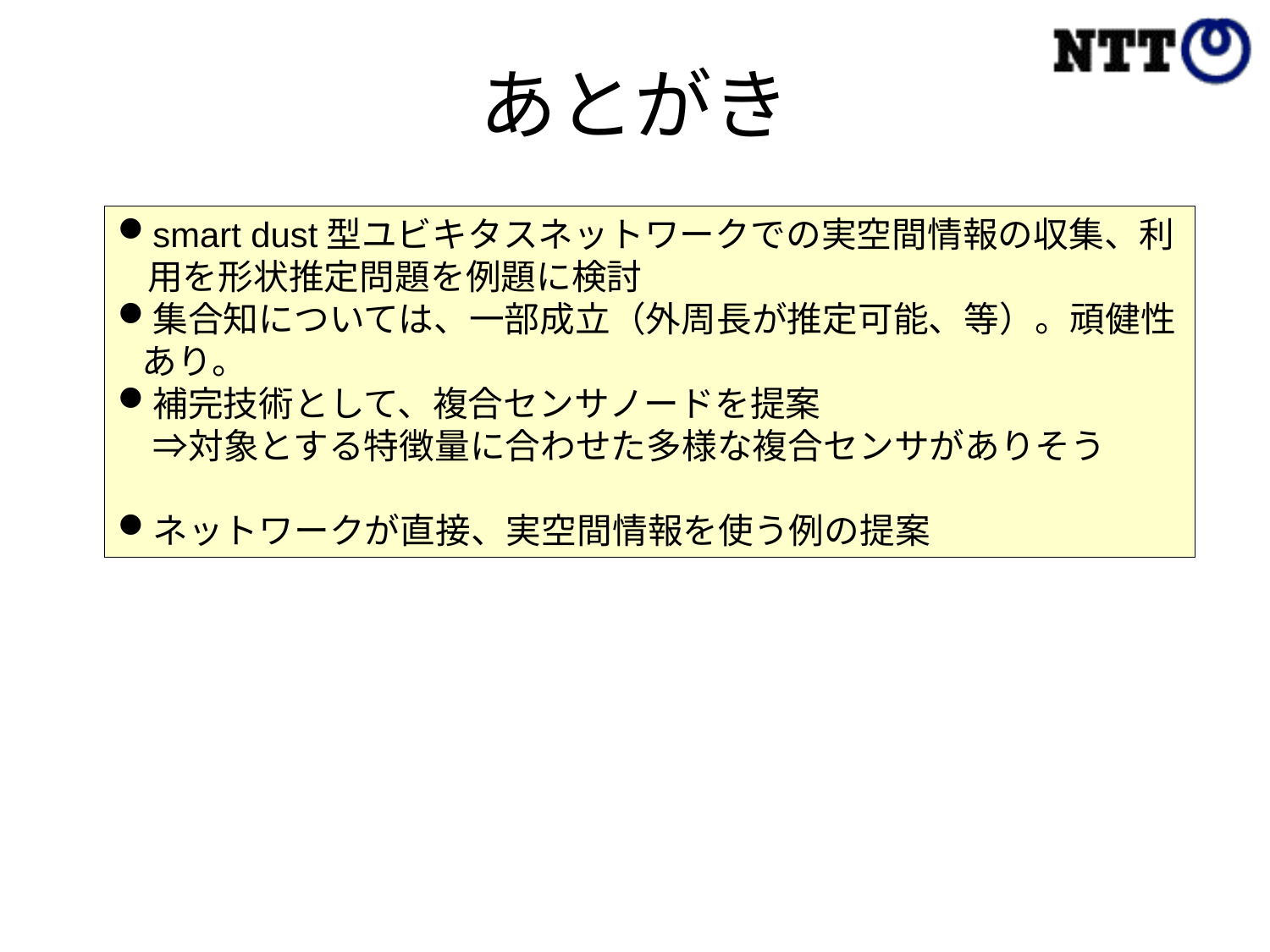

# あとがき
smart dust型ユビキタスネットワークでの実空間情報の収集、利用を形状推定問題を例題に検討
集合知については、一部成立（外周長が推定可能、等）。頑健性あり。
補完技術として、複合センサノードを提案
　⇒対象とする特徴量に合わせた多様な複合センサがありそう

ネットワークが直接、実空間情報を使う例の提案